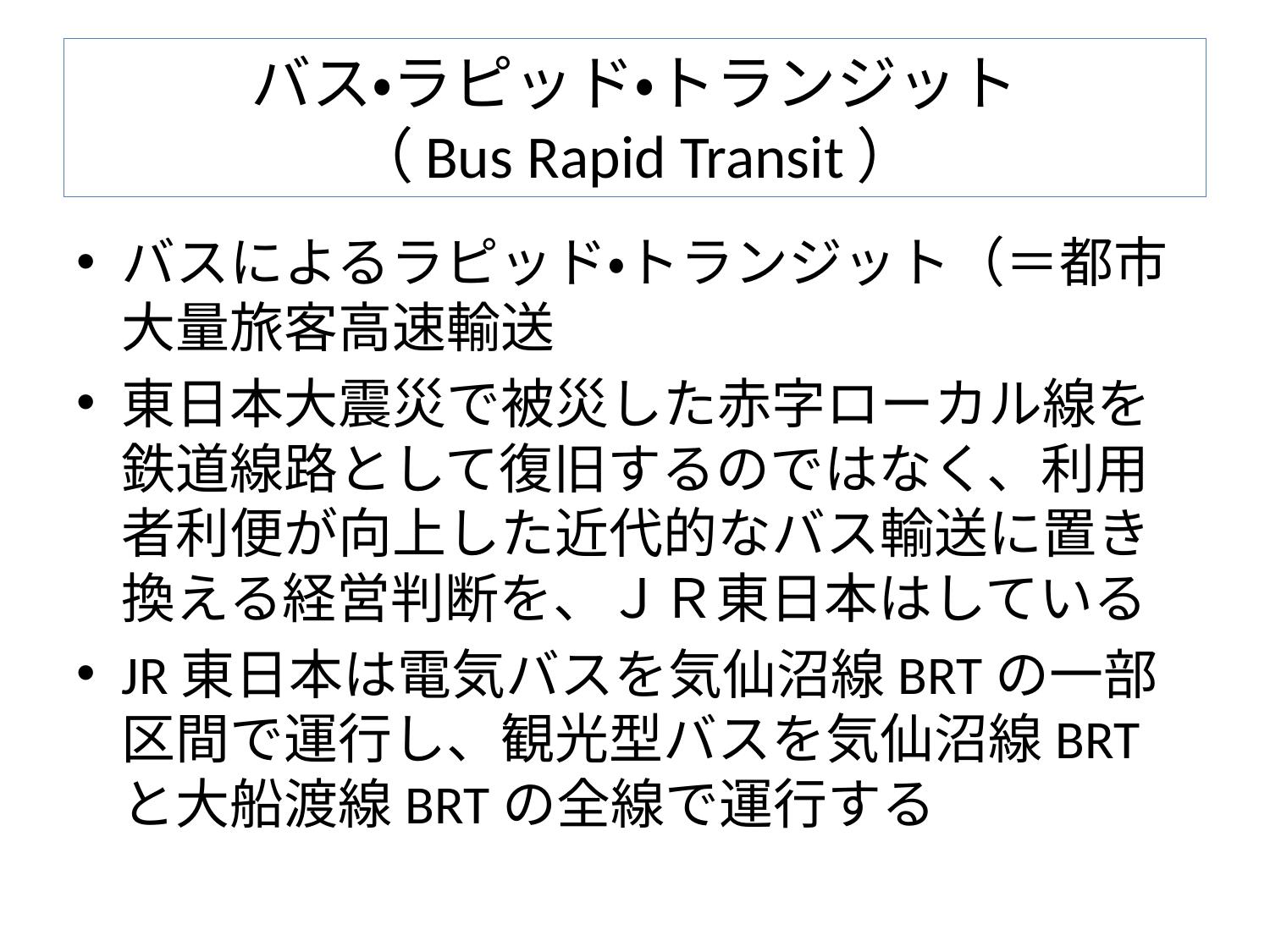

# バス・ラピッド・トランジット （Bus Rapid Transit）
バスによるラピッド・トランジット（＝都市大量旅客高速輸送
東日本大震災で被災した赤字ローカル線を鉄道線路として復旧するのではなく、利用者利便が向上した近代的なバス輸送に置き換える経営判断を、ＪＲ東日本はしている
JR東日本は電気バスを気仙沼線BRTの一部区間で運行し、観光型バスを気仙沼線BRTと大船渡線BRTの全線で運行する